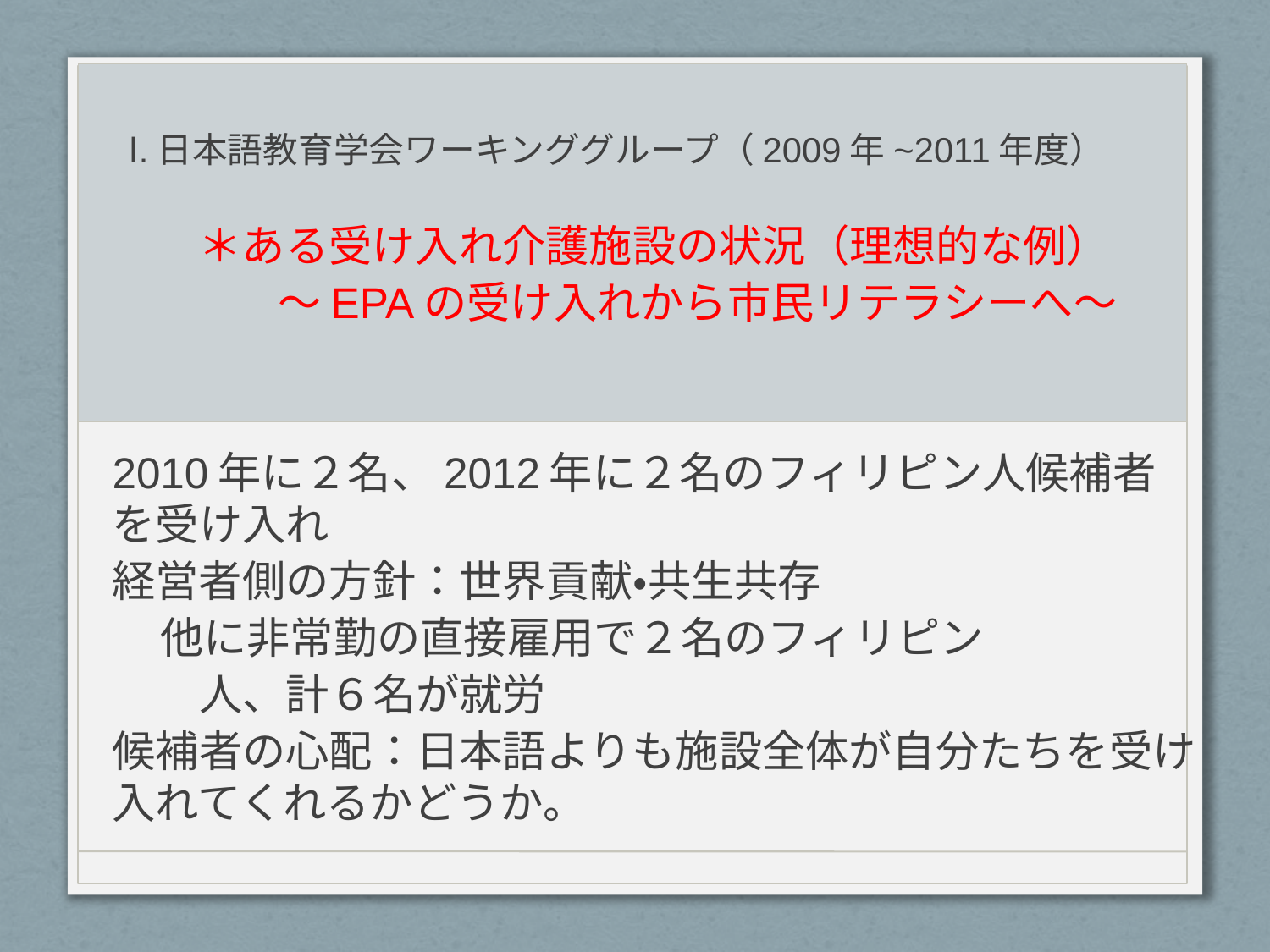

# Ⅰ.日本語教育学会ワーキンググループ（2009年~2011年度）
＊ある受け入れ介護施設の状況（理想的な例）
　　〜EPAの受け入れから市民リテラシーへ〜

2010年に２名、2012年に２名のフィリピン人候補者を受け入れ
経営者側の方針：世界貢献・共生共存
    他に非常勤の直接雇用で２名のフィリピン
　　人、計６名が就労
候補者の心配：日本語よりも施設全体が自分たちを受け入れてくれるかどうか。